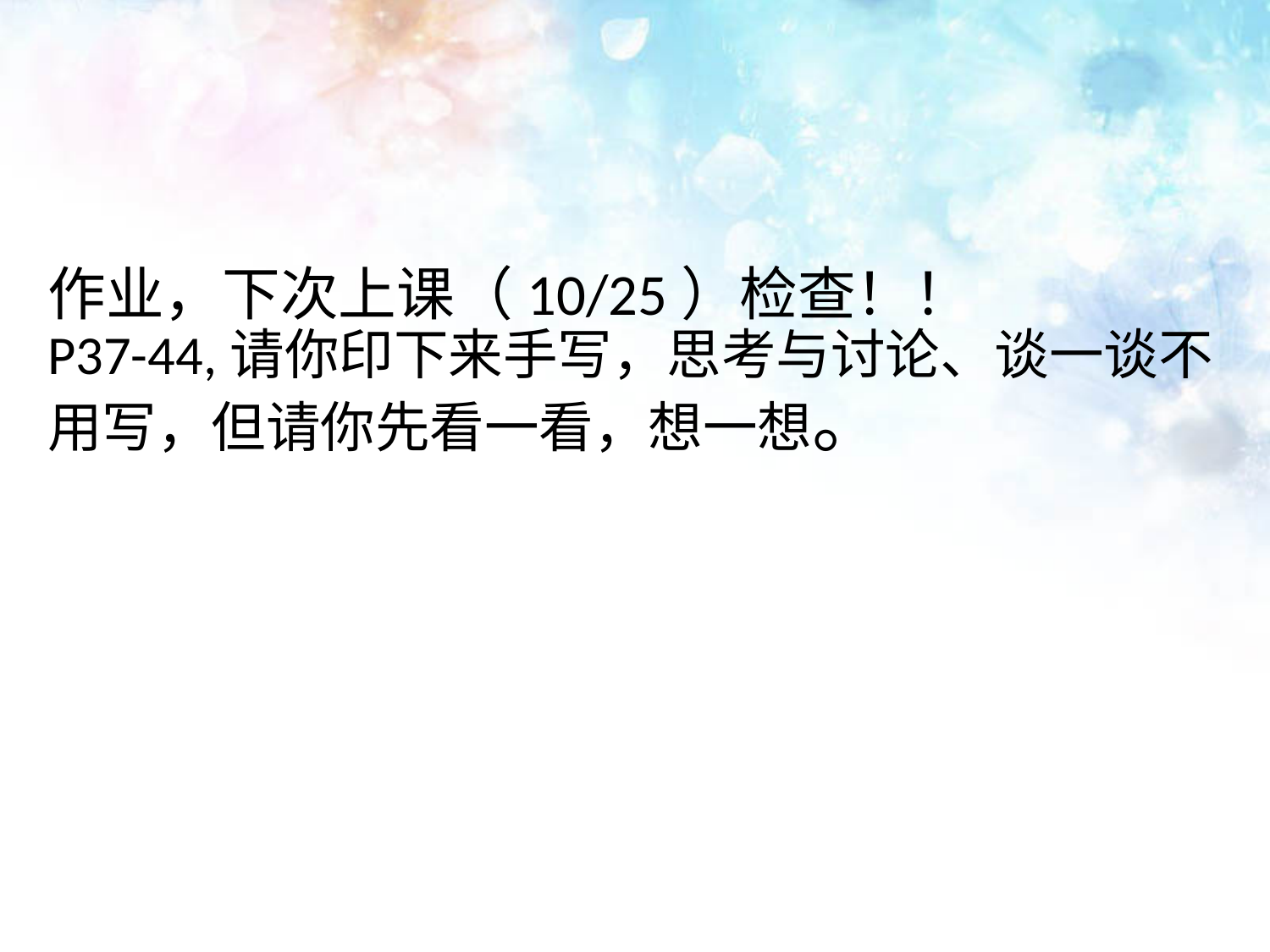

# 作业，下次上课（10/25）检查！！ P37-44,请你印下来手写，思考与讨论、谈一谈不用写，但请你先看一看，想一想。